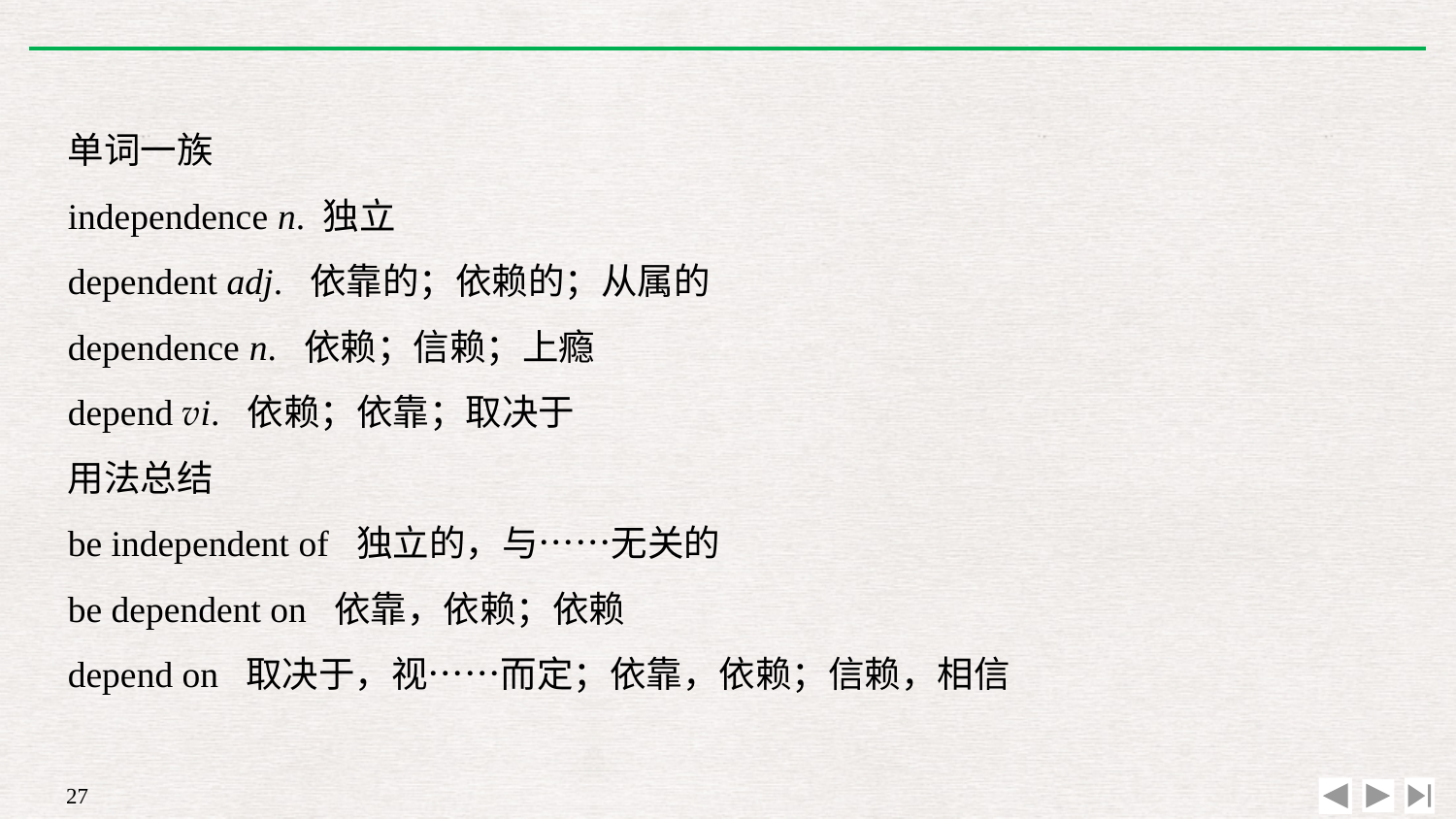

单词一族
independence n. 独立
dependent adj.  依靠的；依赖的；从属的
dependence n.  依赖；信赖；上瘾
depend vi.  依赖；依靠；取决于
用法总结
be independent of  独立的，与……无关的
be dependent on  依靠，依赖；依赖
depend on  取决于，视……而定；依靠，依赖；信赖，相信